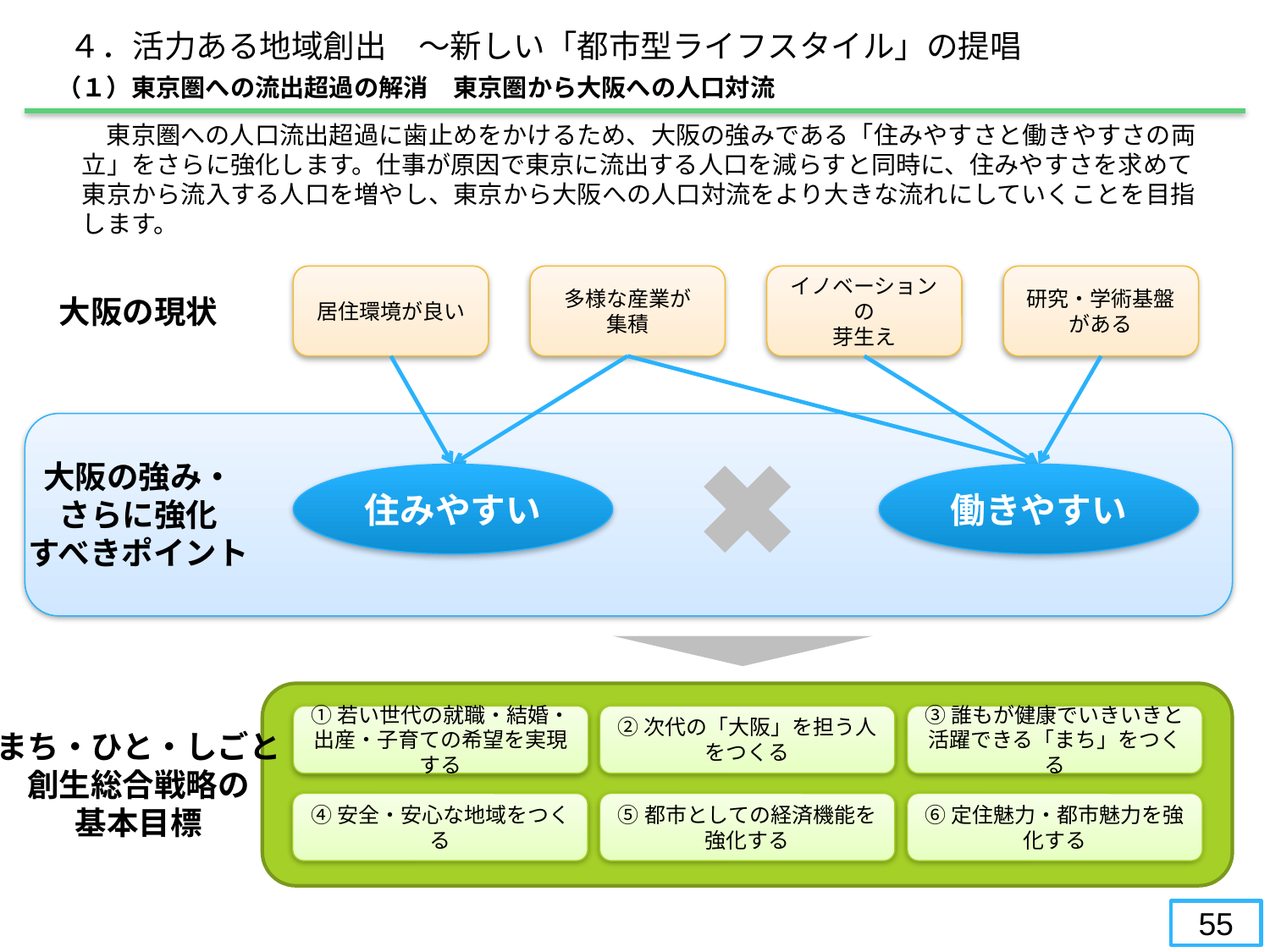

４．活力ある地域創出　～新しい「都市型ライフスタイル」の提唱
（１）東京圏への流出超過の解消　東京圏から大阪への人口対流
　　東京圏への人口流出超過に歯止めをかけるため、大阪の強みである「住みやすさと働きやすさの両立」をさらに強化します。仕事が原因で東京に流出する人口を減らすと同時に、住みやすさを求めて東京から流入する人口を増やし、東京から大阪への人口対流をより大きな流れにしていくことを目指します。
イノベーションの
芽生え
居住環境が良い
多様な産業が
集積
研究・学術基盤
がある
大阪の現状

大阪の強み・
さらに強化
すべきポイント
住みやすい
働きやすい

①若い世代の就職・結婚・出産・子育ての希望を実現する
②次代の「大阪」を担う人をつくる
③誰もが健康でいきいきと活躍できる「まち」をつくる
まち・ひと・しごと
創生総合戦略の
基本目標
④安全・安心な地域をつくる
⑤都市としての経済機能を強化する
⑥定住魅力・都市魅力を強化する
55